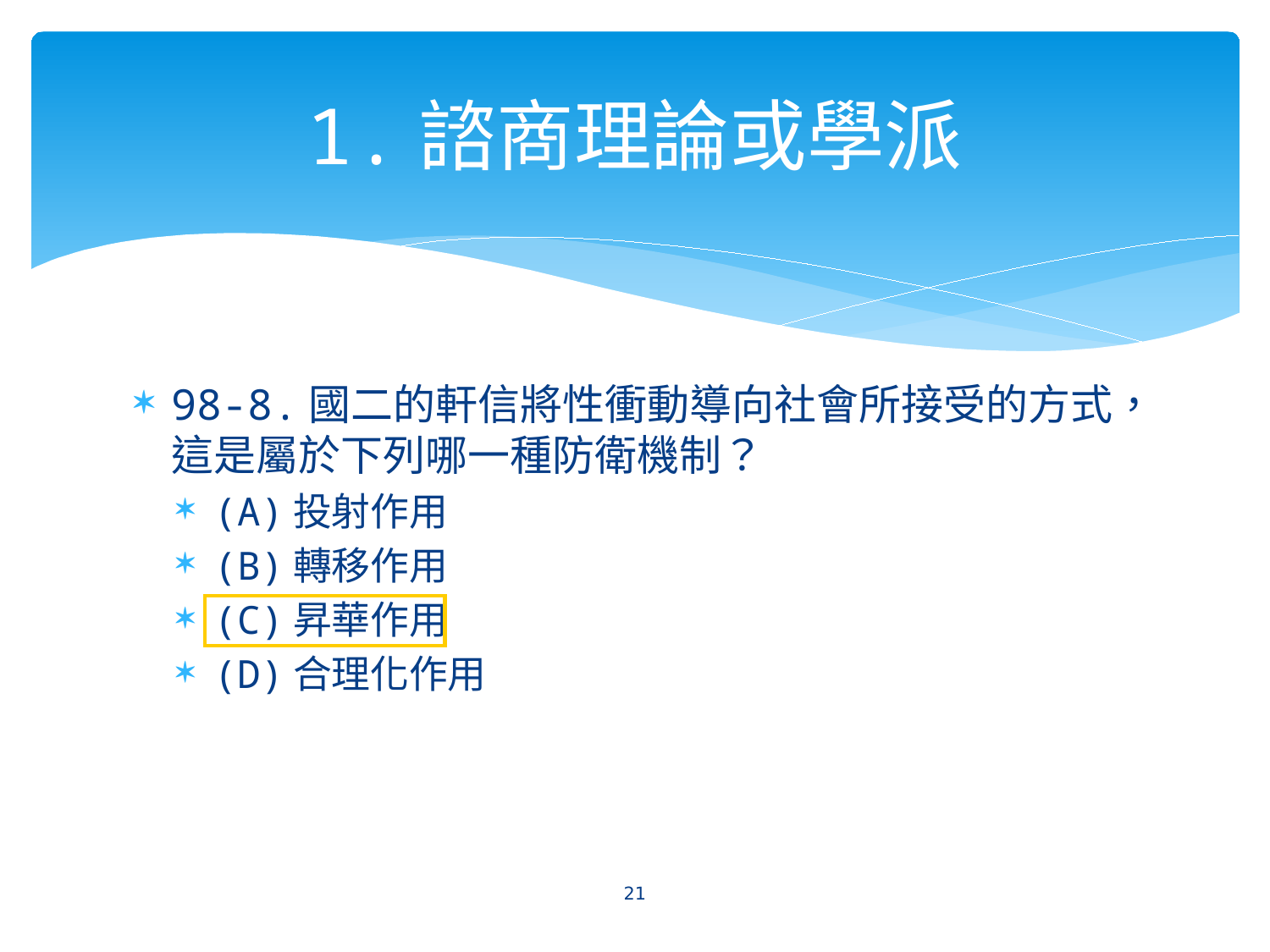

# 1.諮商理論或學派
98-8.國二的軒信將性衝動導向社會所接受的方式，這是屬於下列哪一種防衛機制？
(A)投射作用
(B)轉移作用
(C)昇華作用
(D)合理化作用

21